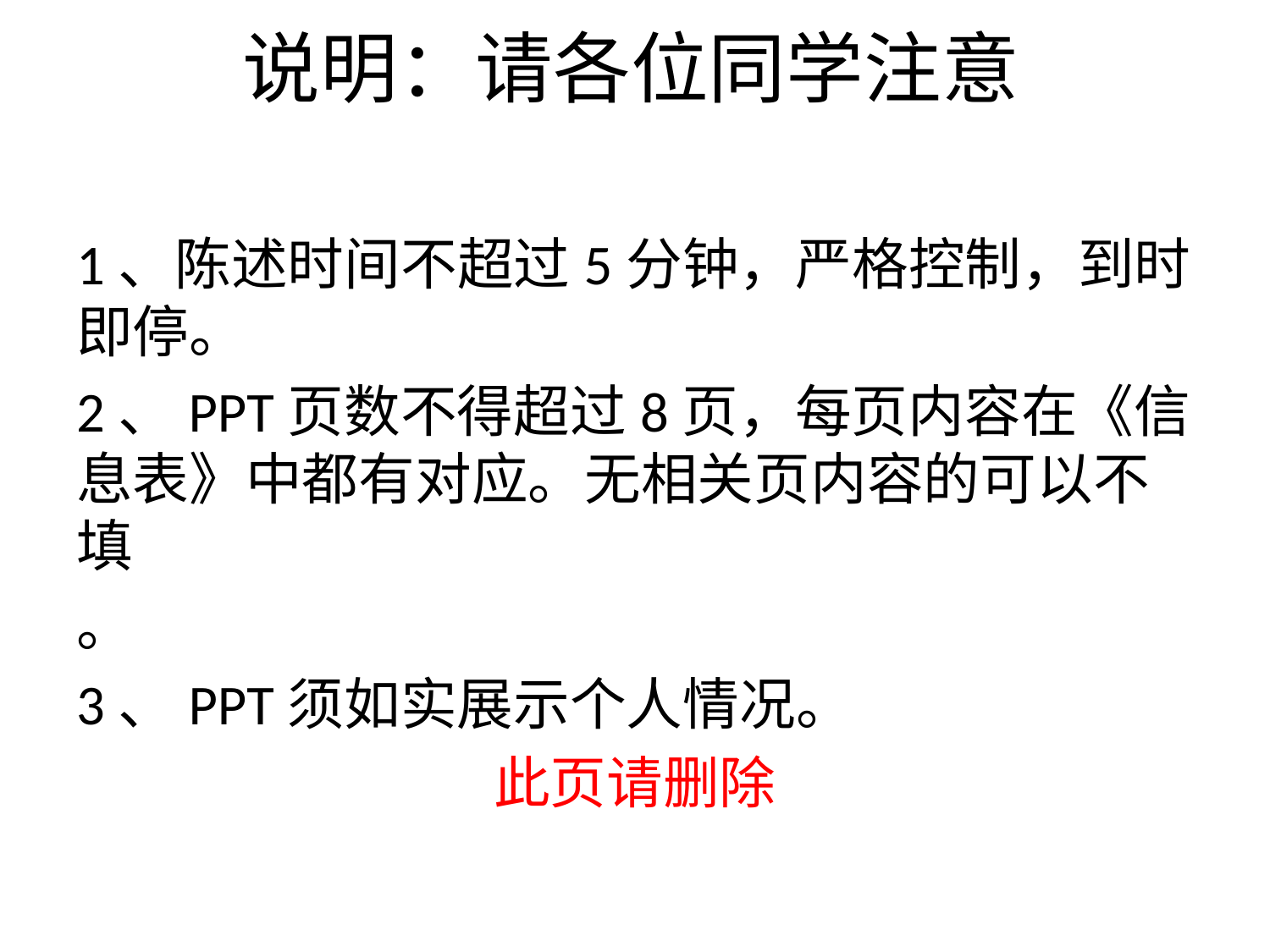

# 说明：请各位同学注意
1、陈述时间不超过5分钟，严格控制，到时即停。
2、PPT页数不得超过8页，每页内容在《信息表》中都有对应。无相关页内容的可以不填
。
3、PPT须如实展示个人情况。
此页请删除